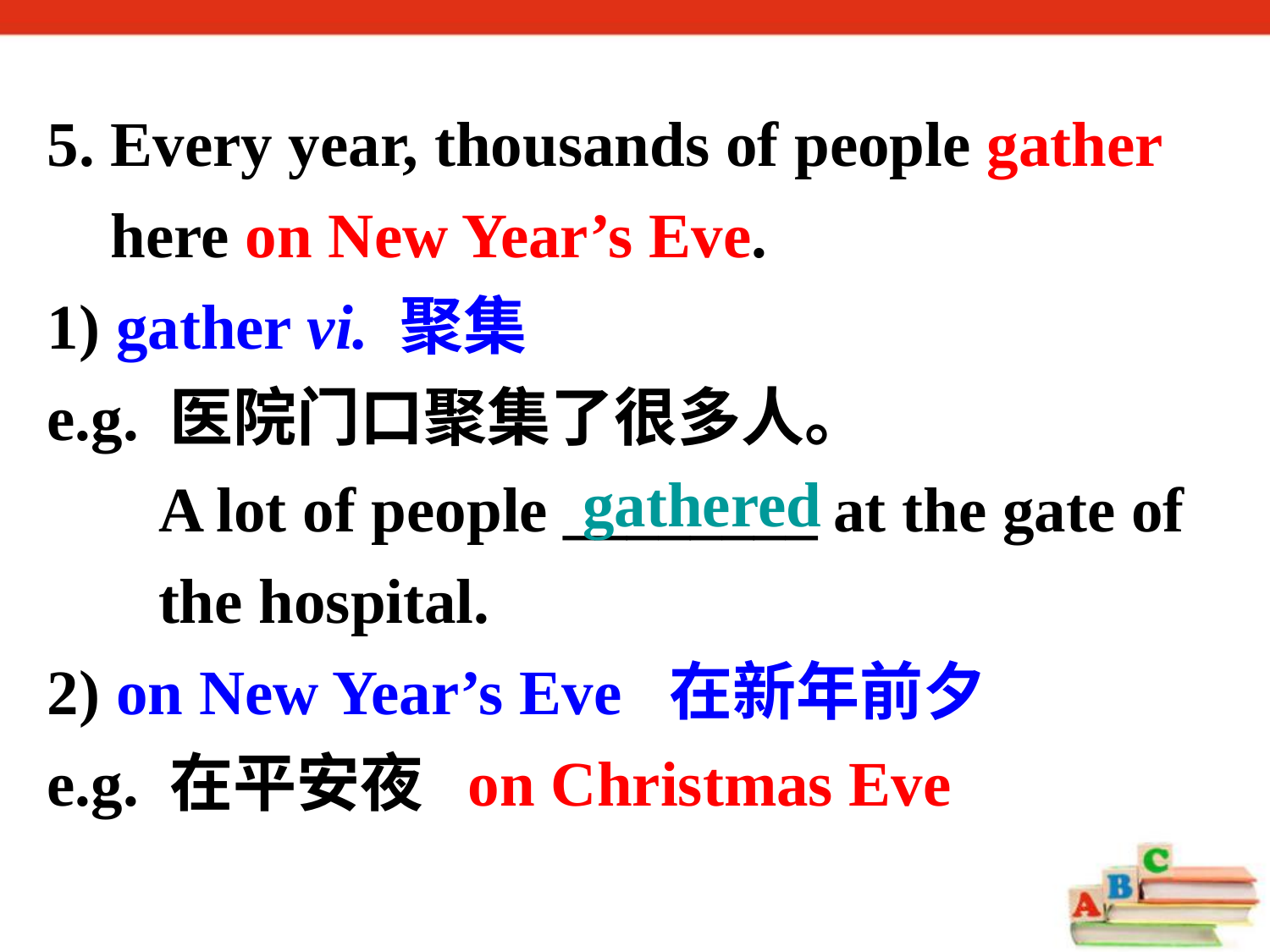

5. Every year, thousands of people gather
    here on New Year’s Eve.
1) gather vi. 聚集
e.g. 医院门口聚集了很多人。
       A lot of people ________ at the gate of
       the hospital.
2) on New Year’s Eve  在新年前夕
e.g. 在平安夜  on Christmas Eve
gathered